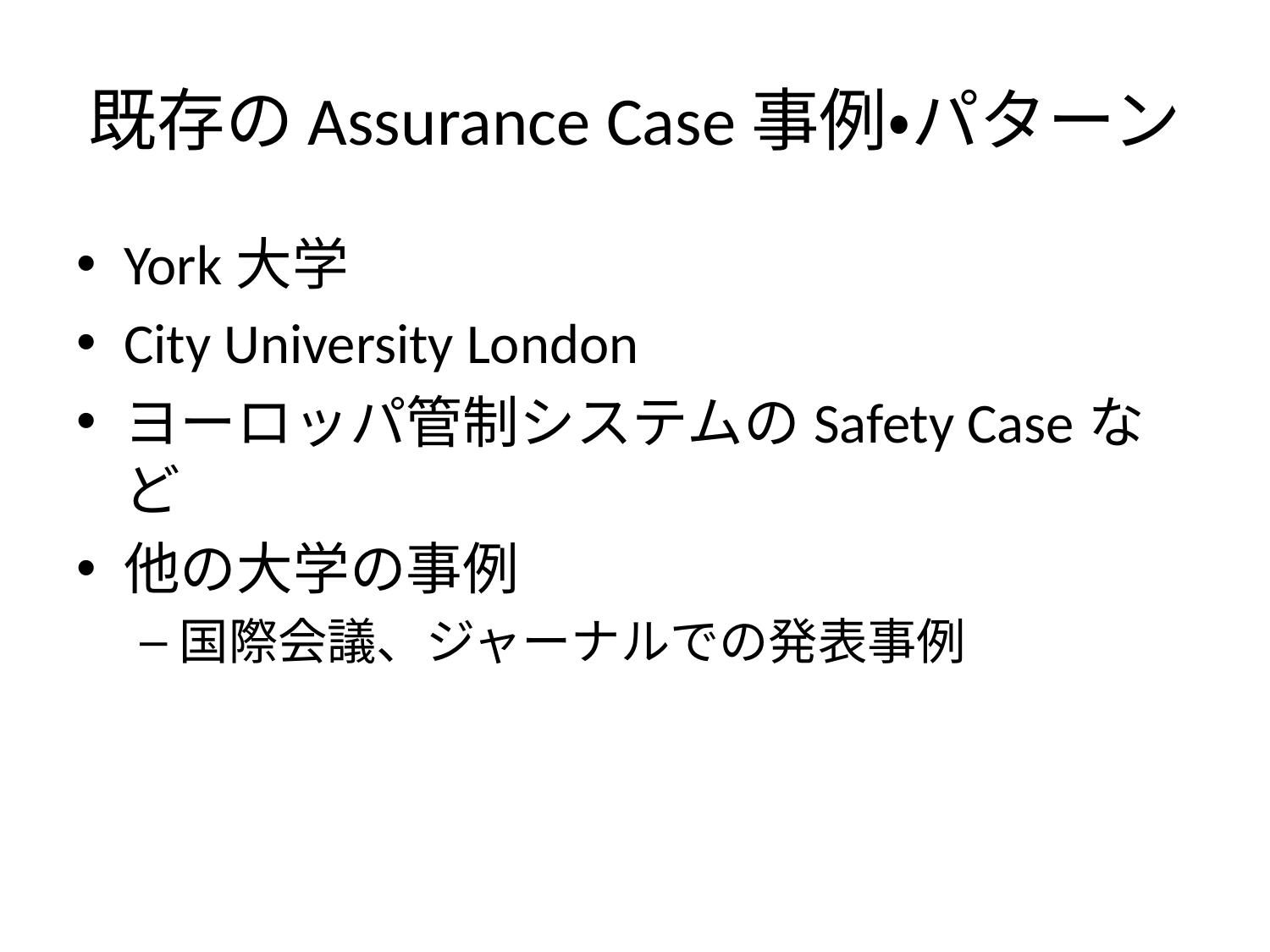

# 既存のAssurance Case事例・パターン
York大学
City University London
ヨーロッパ管制システムのSafety Caseなど
他の大学の事例
国際会議、ジャーナルでの発表事例